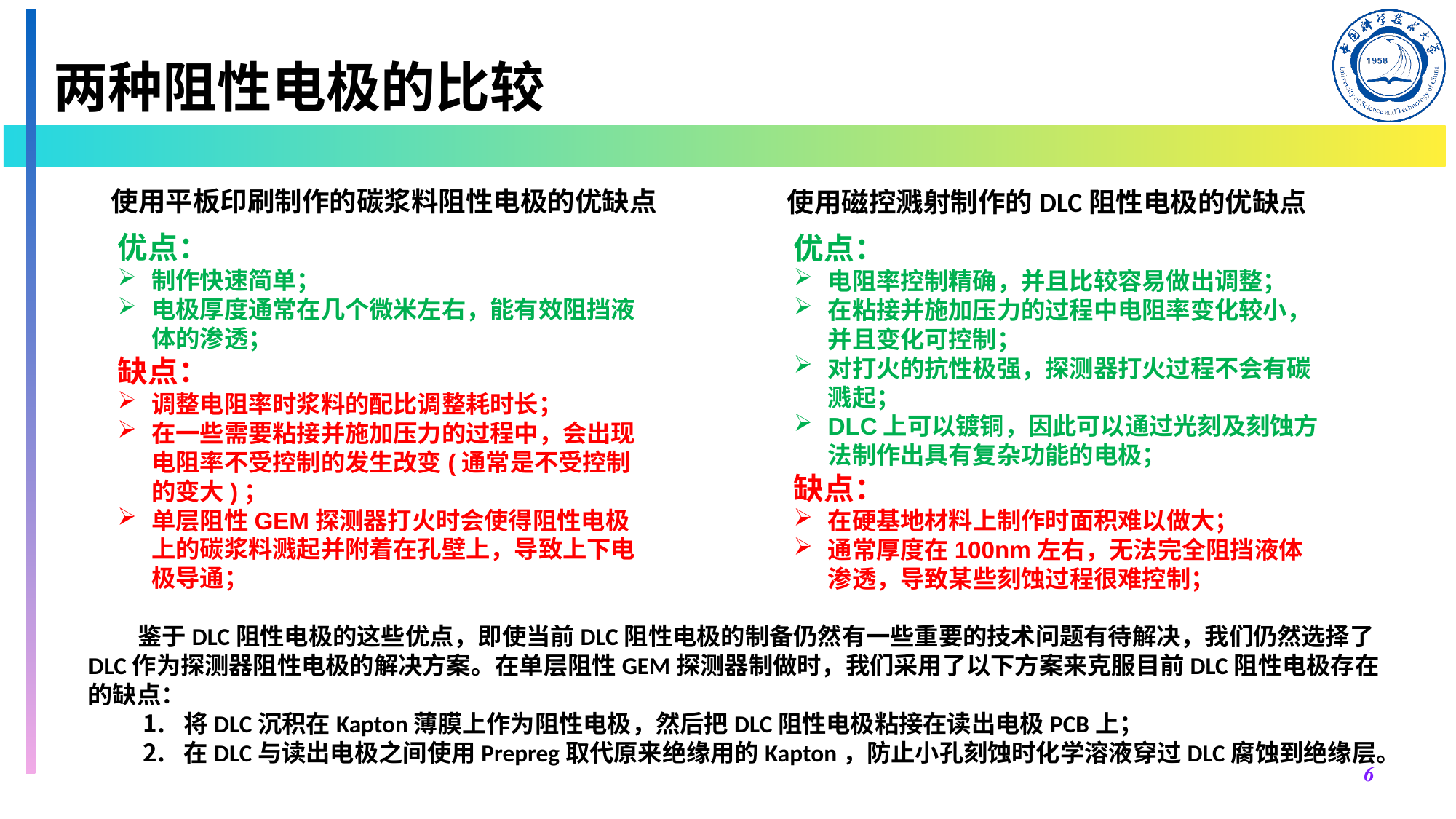

两种阻性电极的比较
使用平板印刷制作的碳浆料阻性电极的优缺点
使用磁控溅射制作的DLC阻性电极的优缺点
优点：
制作快速简单；
电极厚度通常在几个微米左右，能有效阻挡液体的渗透；
缺点：
调整电阻率时浆料的配比调整耗时长；
在一些需要粘接并施加压力的过程中，会出现电阻率不受控制的发生改变(通常是不受控制的变大)；
单层阻性GEM探测器打火时会使得阻性电极上的碳浆料溅起并附着在孔壁上，导致上下电极导通；
优点：
电阻率控制精确，并且比较容易做出调整；
在粘接并施加压力的过程中电阻率变化较小，并且变化可控制；
对打火的抗性极强，探测器打火过程不会有碳溅起；
DLC上可以镀铜，因此可以通过光刻及刻蚀方法制作出具有复杂功能的电极；
缺点：
在硬基地材料上制作时面积难以做大；
通常厚度在100nm左右，无法完全阻挡液体渗透，导致某些刻蚀过程很难控制；
        鉴于DLC阻性电极的这些优点，即使当前DLC阻性电极的制备仍然有一些重要的技术问题有待解决，我们仍然选择了DLC作为探测器阻性电极的解决方案。在单层阻性GEM探测器制做时，我们采用了以下方案来克服目前DLC阻性电极存在的缺点：
将DLC沉积在Kapton薄膜上作为阻性电极，然后把DLC阻性电极粘接在读出电极PCB上；
在DLC与读出电极之间使用Prepreg取代原来绝缘用的Kapton，防止小孔刻蚀时化学溶液穿过DLC腐蚀到绝缘层。